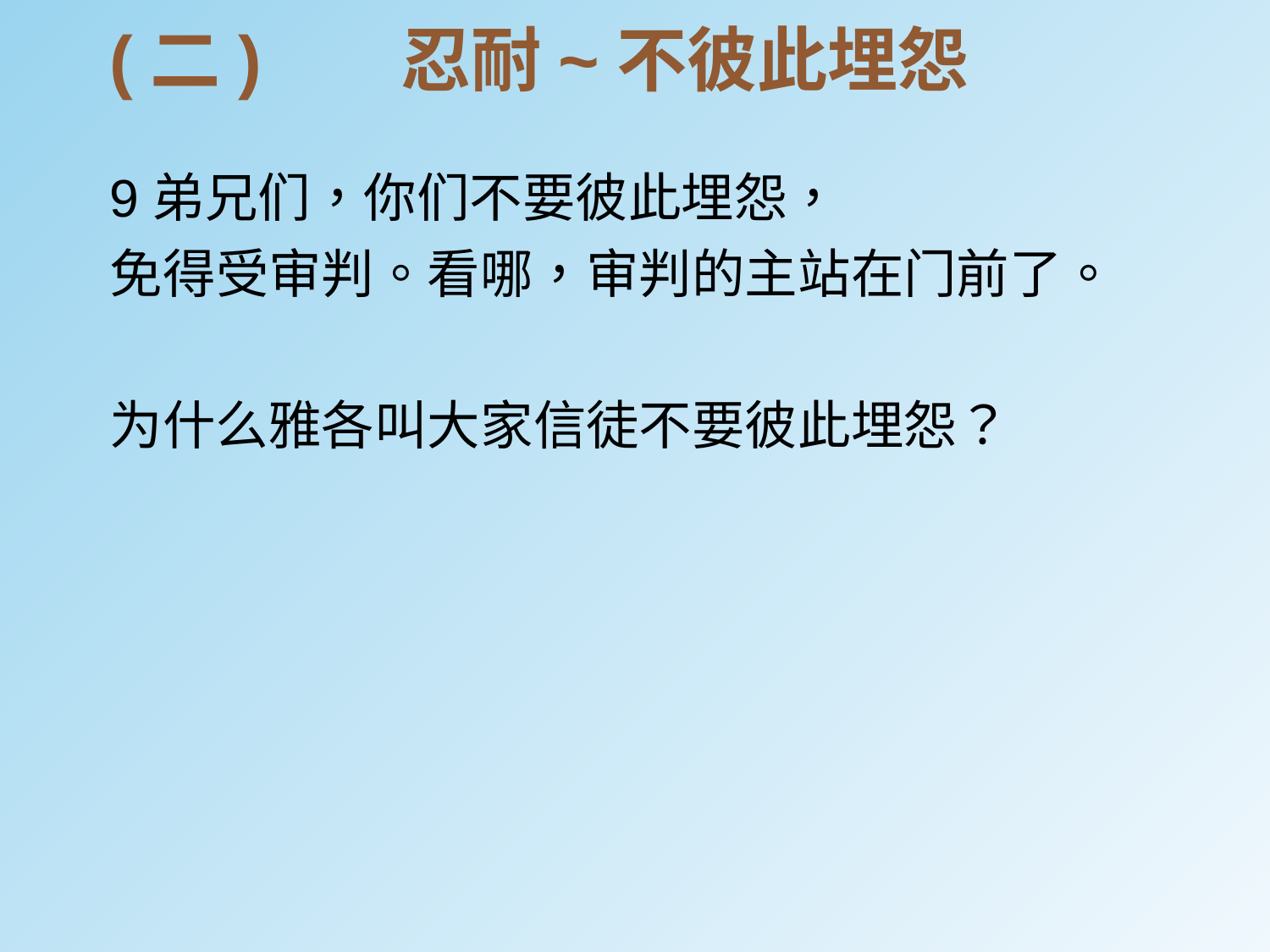

(二)	 忍耐~不彼此埋怨
9弟兄们，你们不要彼此埋怨，
免得受审判。看哪，审判的主站在门前了。

为什么雅各叫大家信徒不要彼此埋怨？